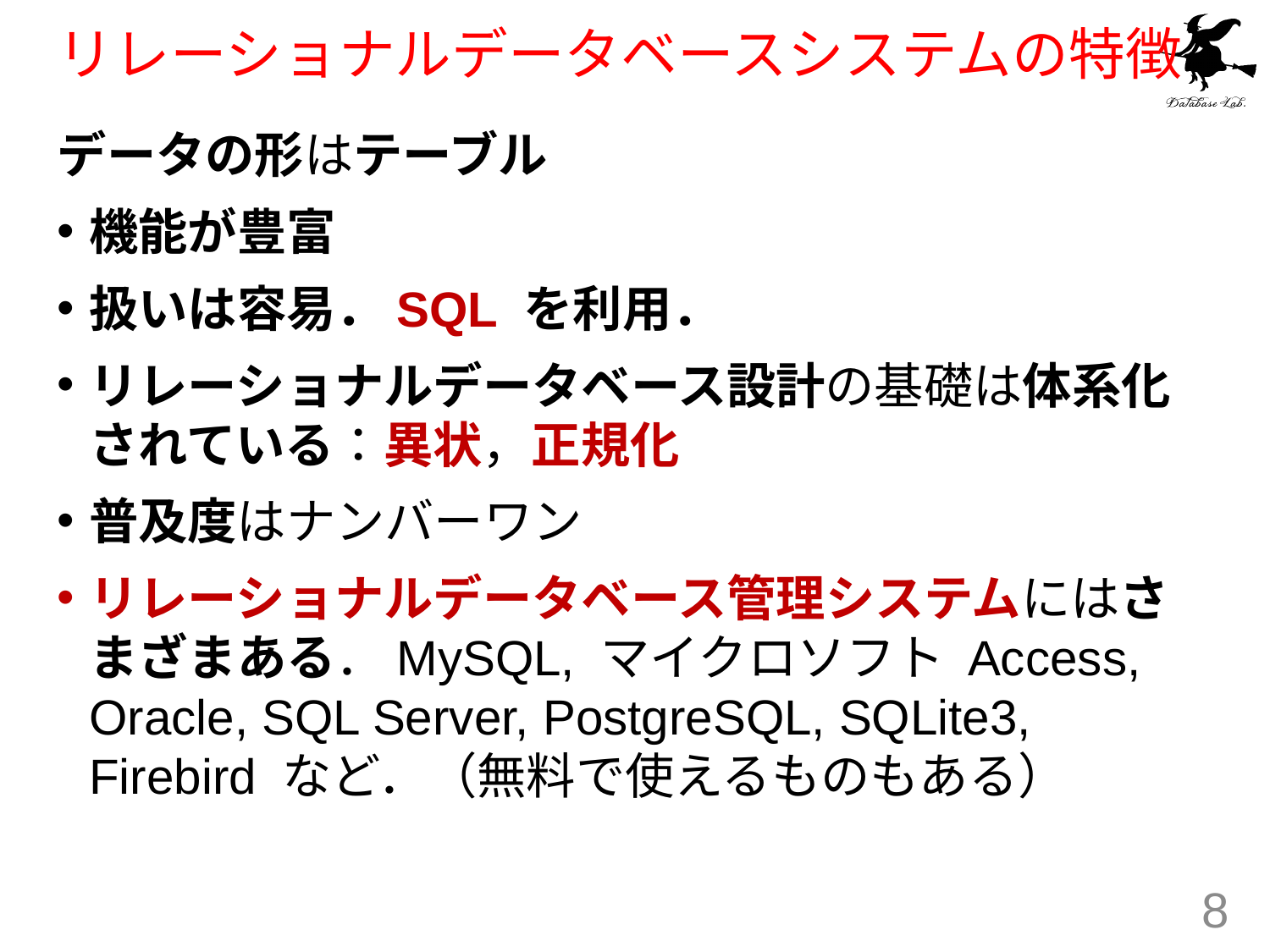

# リレーショナルデータベースシステムの特徴
データの形はテーブル
機能が豊富
扱いは容易．SQL を利用．
リレーショナルデータベース設計の基礎は体系化されている：異状，正規化
普及度はナンバーワン
リレーショナルデータベース管理システムにはさまざまある．MySQL, マイクロソフト Access, Oracle, SQL Server, PostgreSQL, SQLite3, Firebird など．（無料で使えるものもある）
8